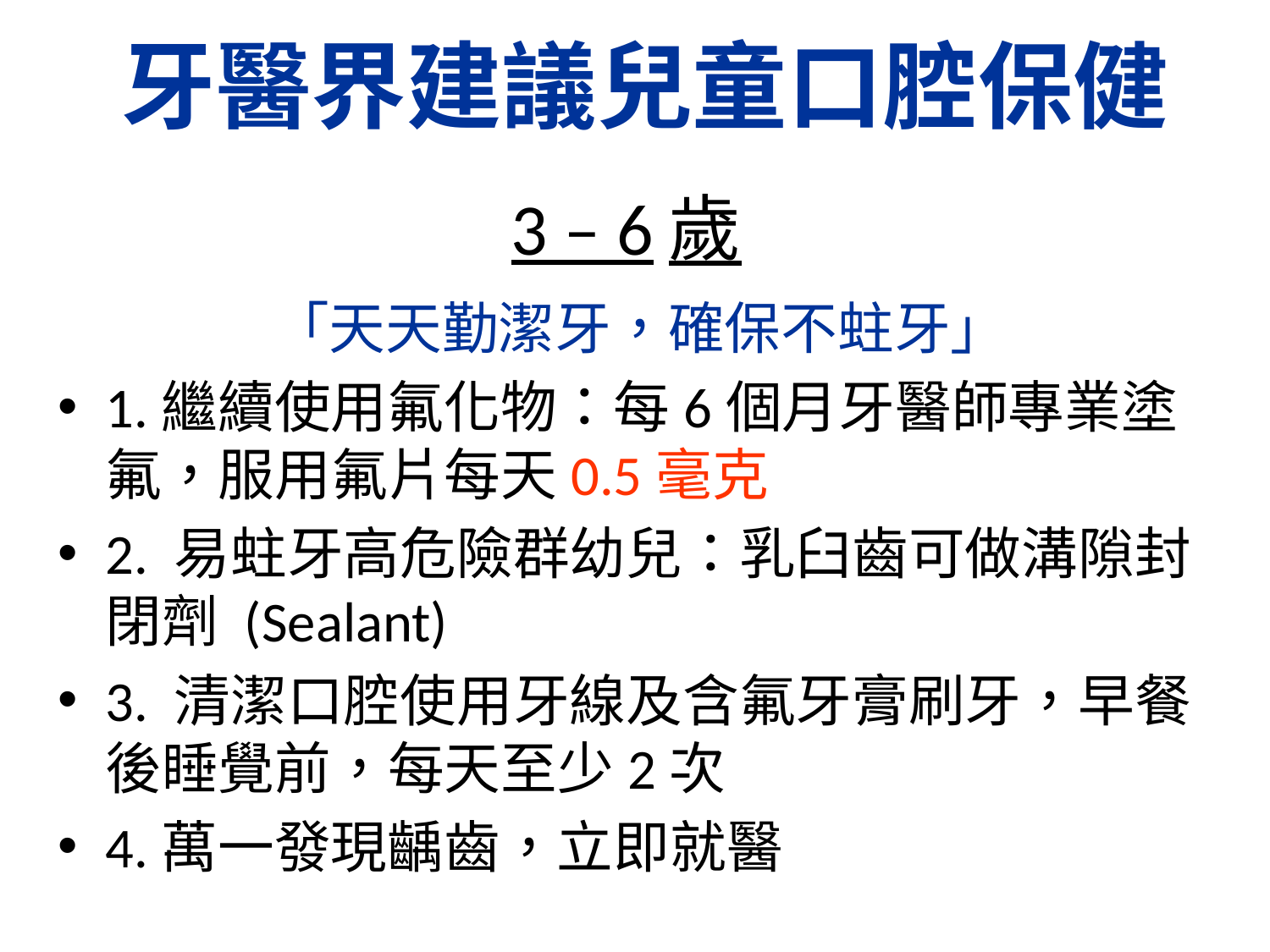

牙醫界建議兒童口腔保健
3 – 6歲
「天天勤潔牙，確保不蛀牙」
1.繼續使用氟化物：每6個月牙醫師專業塗  氟，服用氟片每天0.5毫克
2. 易蛀牙高危險群幼兒：乳臼齒可做溝隙封閉劑 (Sealant)
3. 清潔口腔使用牙線及含氟牙膏刷牙，早餐後睡覺前，每天至少2次
4.萬一發現齲齒，立即就醫